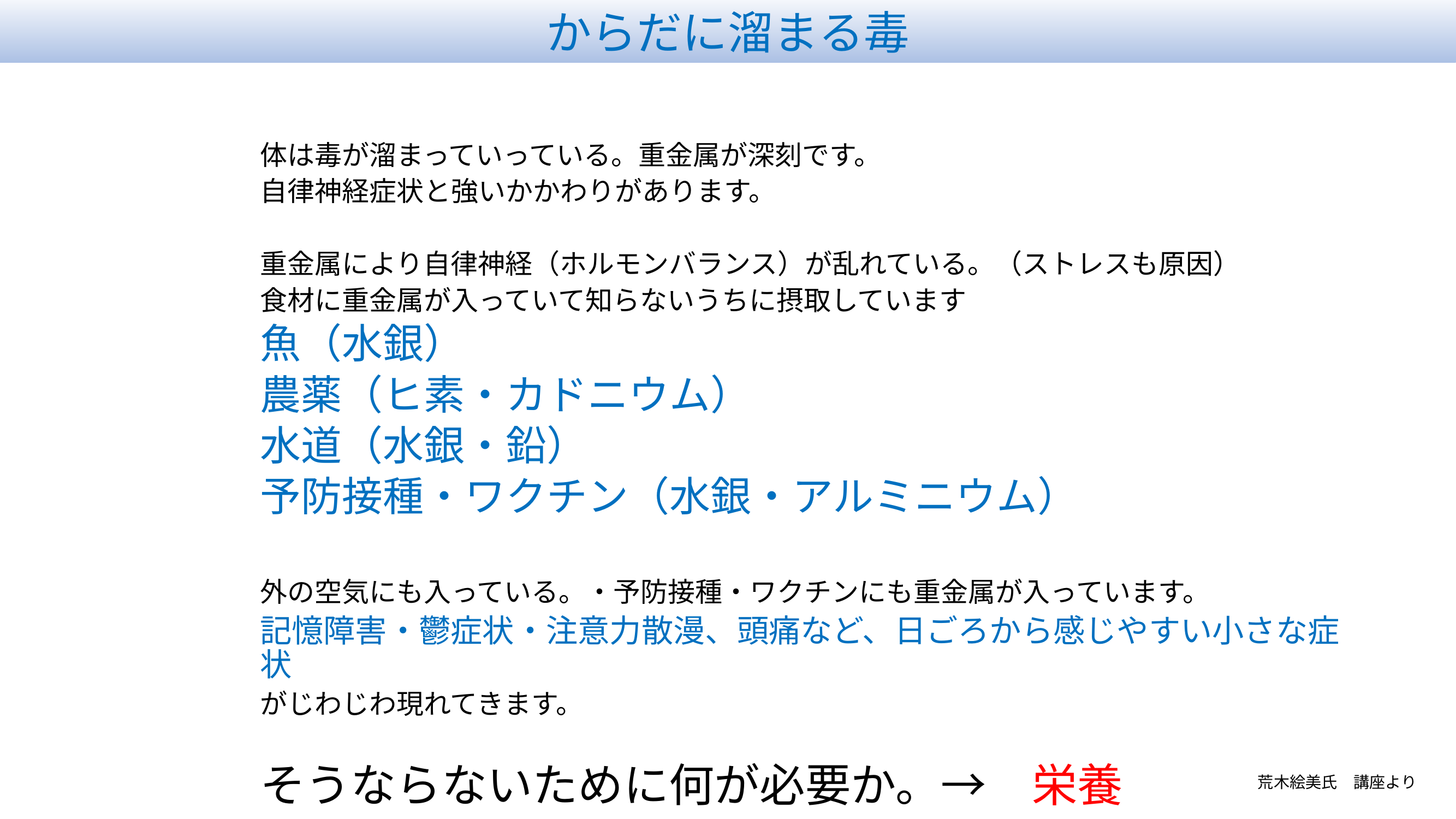

からだに溜まる毒
体は毒が溜まっていっている。重金属が深刻です。
自律神経症状と強いかかわりがあります。

重金属により自律神経（ホルモンバランス）が乱れている。（ストレスも原因）
食材に重金属が入っていて知らないうちに摂取しています
魚（水銀）
農薬（ヒ素・カドニウム）
水道（水銀・鉛）
予防接種・ワクチン（水銀・アルミニウム）

外の空気にも入っている。・予防接種・ワクチンにも重金属が入っています。
記憶障害・鬱症状・注意力散漫、頭痛など、日ごろから感じやすい小さな症状
がじわじわ現れてきます。

そうならないために何が必要か。→　栄養

荒木絵美氏　講座より